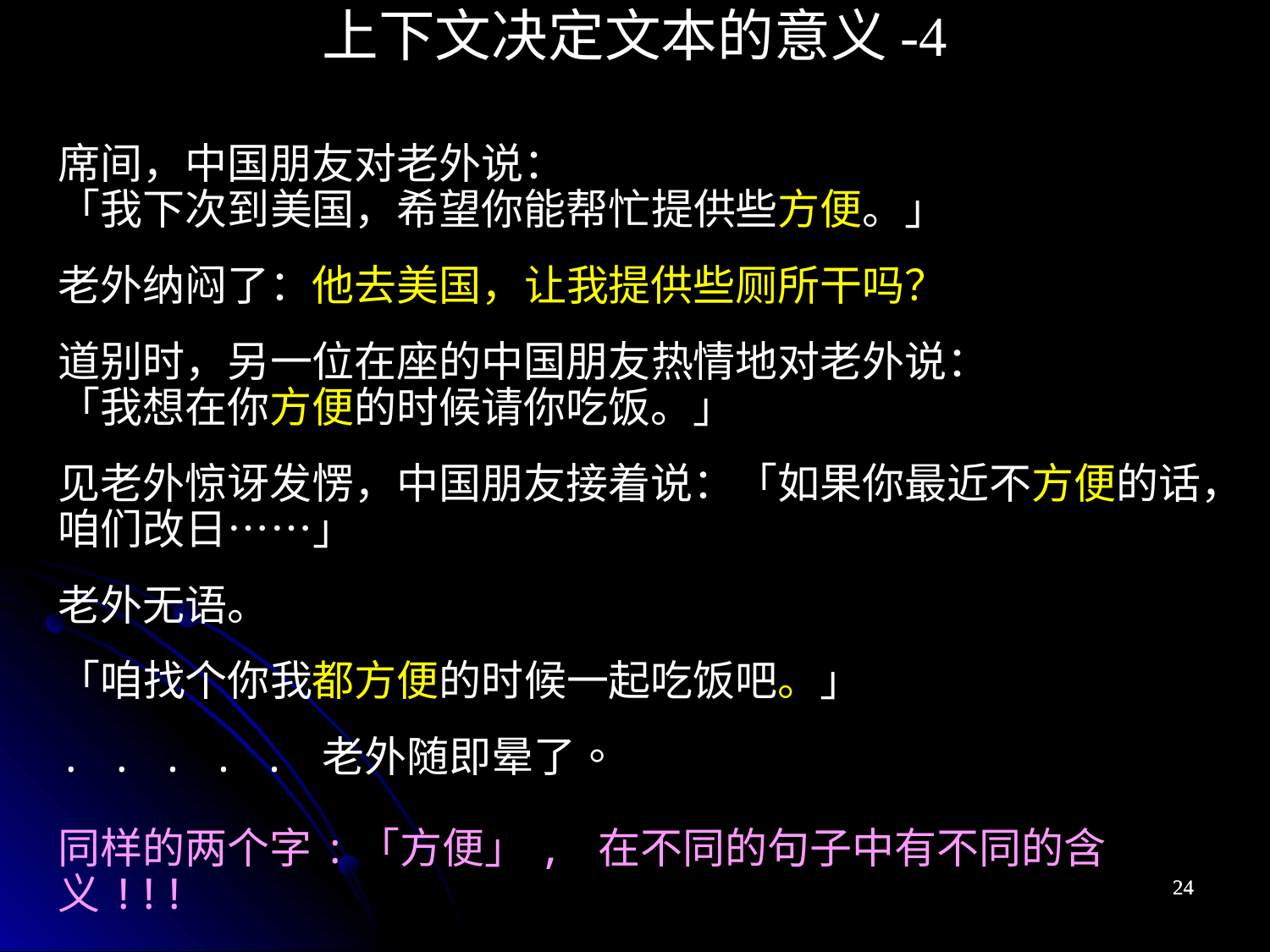

上下文决定文本的意义-4

席间，中国朋友对老外说：
「我下次到美国，希望你能帮忙提供些方便。」

老外纳闷了：他去美国，让我提供些厕所干吗？

道别时，另一位在座的中国朋友热情地对老外说：
「我想在你方便的时候请你吃饭。」

见老外惊讶发愣，中国朋友接着说：「如果你最近不方便的话，咱们改日……」

老外无语。

「咱找个你我都方便的时候一起吃饭吧。」

. . . . . 老外随即晕了。

同样的两个字:「方便」, 在不同的句子中有不同的含义!!!

24
24